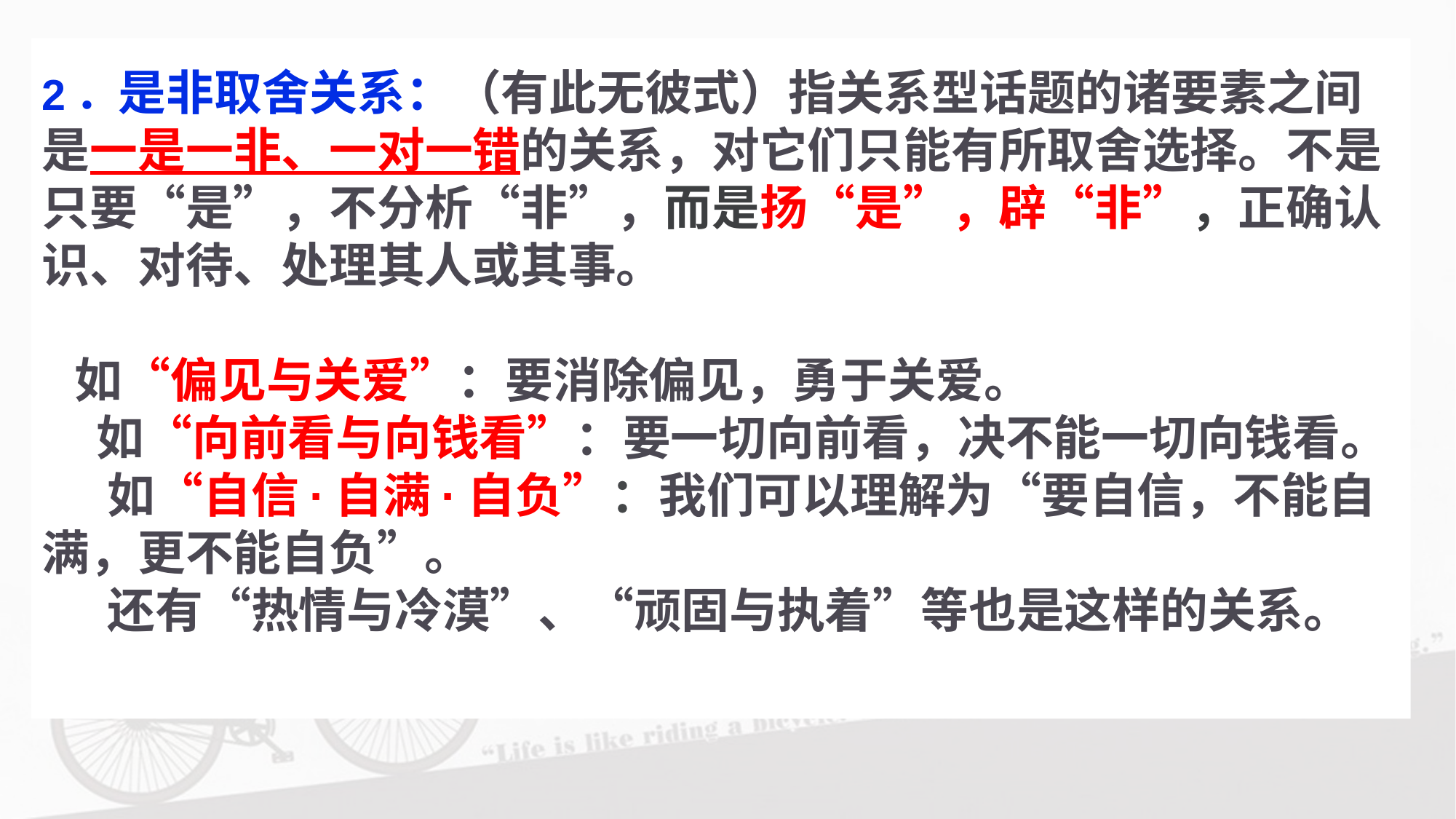

# 2．是非取舍关系：（有此无彼式）指关系型话题的诸要素之间是一是一非、一对一错的关系，对它们只能有所取舍选择。不是只要“是”，不分析“非”，而是扬“是”，辟“非”，正确认识、对待、处理其人或其事。 如“偏见与关爱”：要消除偏见，勇于关爱。 如“向前看与向钱看”：要一切向前看，决不能一切向钱看。 如“自信·自满·自负”：我们可以理解为“要自信，不能自满，更不能自负”。 还有“热情与冷漠”、“顽固与执着”等也是这样的关系。